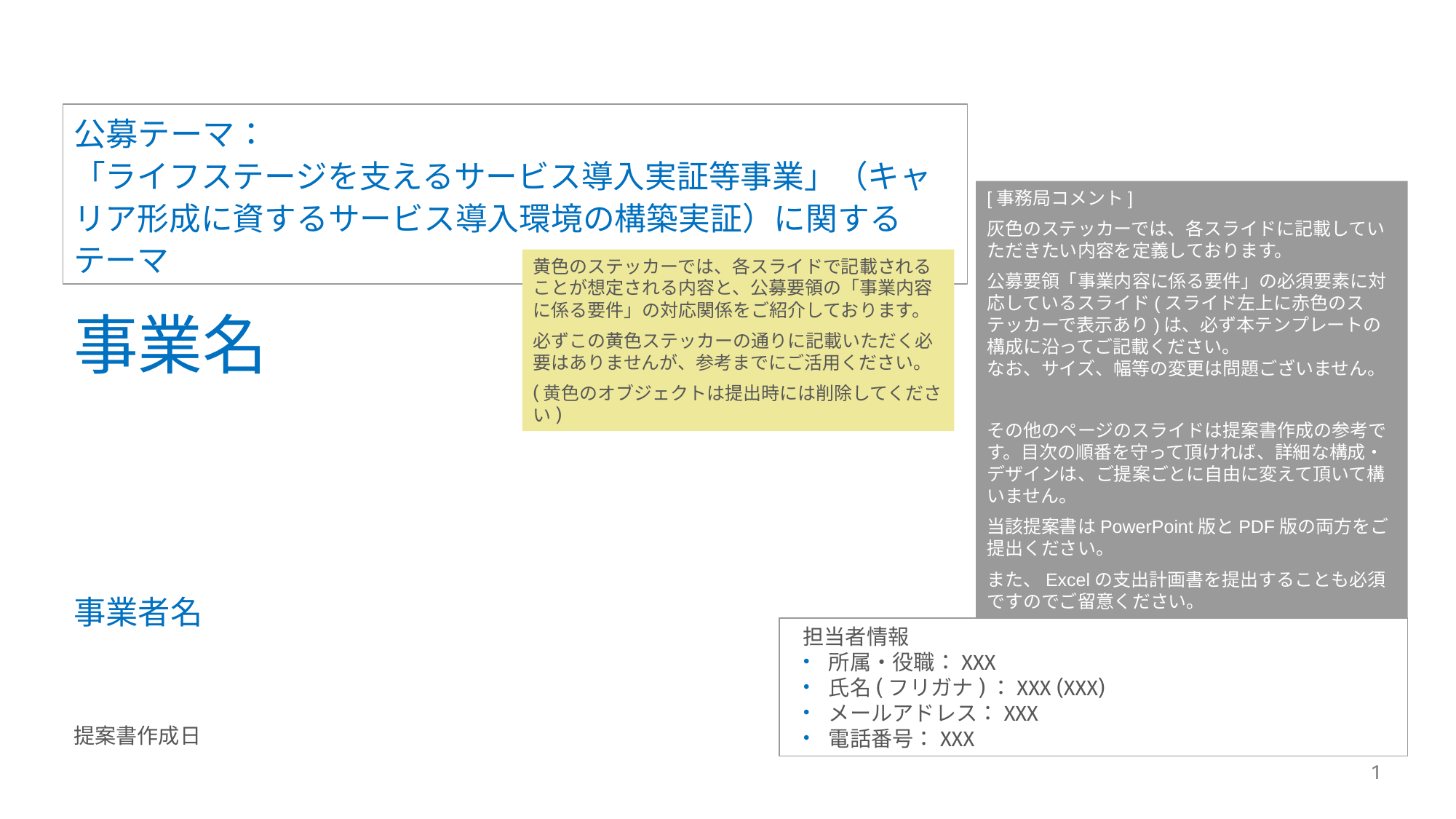

公募テーマ：
「ライフステージを支えるサービス導入実証等事業」（キャリア形成に資するサービス導入環境の構築実証）に関するテーマ
[事務局コメント]
灰色のステッカーでは、各スライドに記載していただきたい内容を定義しております。
公募要領「事業内容に係る要件」の必須要素に対応しているスライド(スライド左上に赤色のステッカーで表示あり)は、必ず本テンプレートの構成に沿ってご記載ください。
なお、サイズ、幅等の変更は問題ございません。

その他のページのスライドは提案書作成の参考です。目次の順番を守って頂ければ、詳細な構成・デザインは、ご提案ごとに自由に変えて頂いて構いません。
当該提案書はPowerPoint版とPDF版の両方をご提出ください。
また、Excelの支出計画書を提出することも必須ですのでご留意ください。
(灰色のオブジェクトは提出時には削除してください)
黄色のステッカーでは、各スライドで記載されることが想定される内容と、公募要領の「事業内容に係る要件」の対応関係をご紹介しております。
必ずこの黄色ステッカーの通りに記載いただく必要はありませんが、参考までにご活用ください。
(黄色のオブジェクトは提出時には削除してください)
事業名
事業者名
担当者情報
所属・役職：XXX
氏名(フリガナ)：XXX (XXX)
メールアドレス：XXX
電話番号：XXX
提案書作成日